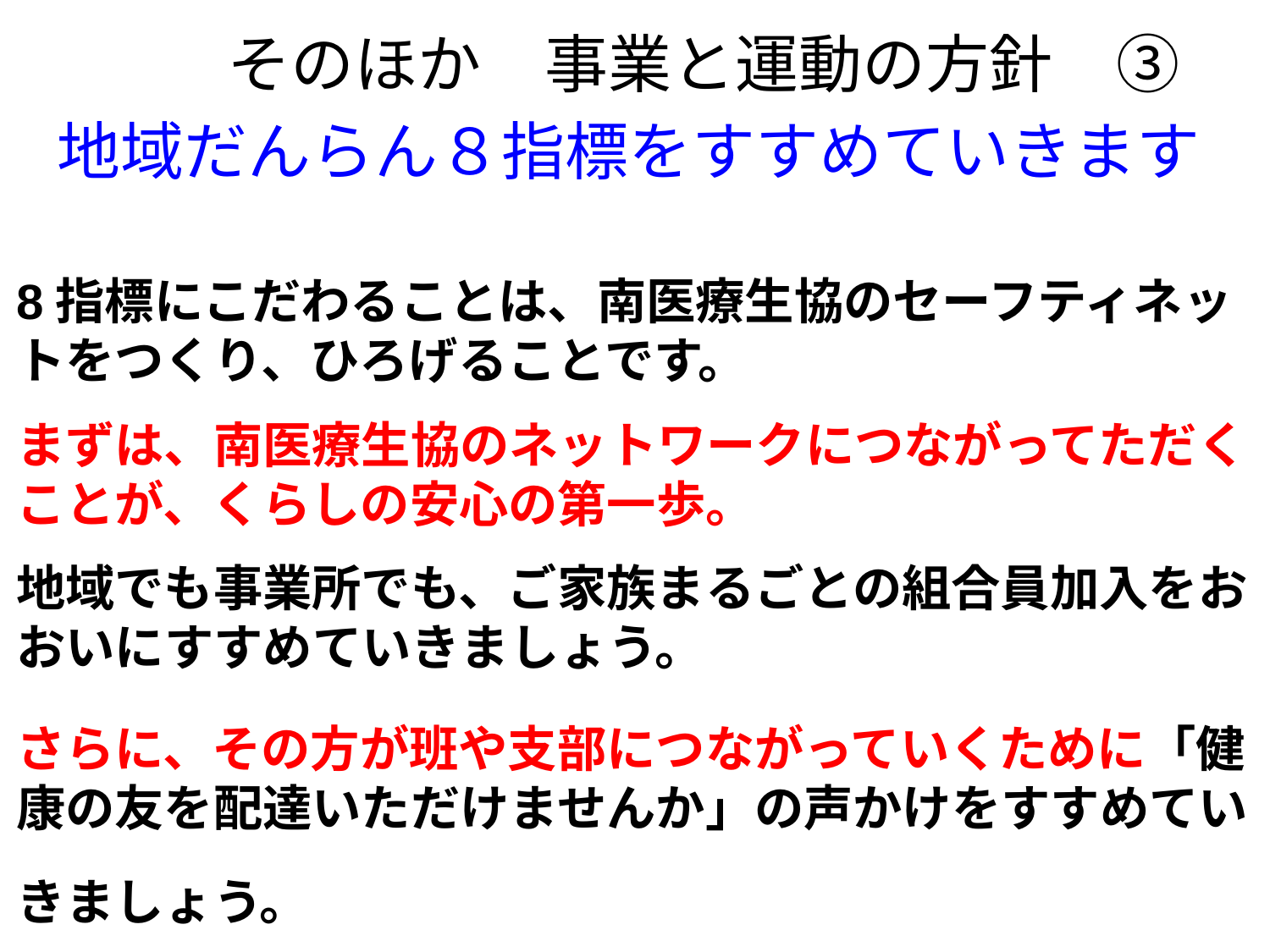

そのほか　事業と運動の方針　③
P13
地域だんらん８指標をすすめていきます
8指標にこだわることは、南医療生協のセーフティネットをつくり、ひろげることです。
まずは、南医療生協のネットワークにつながってただくことが、くらしの安心の第一歩。
地域でも事業所でも、ご家族まるごとの組合員加入をおおいにすすめていきましょう。
さらに、その方が班や支部につながっていくために「健康の友を配達いただけませんか」の声かけをすすめていきましょう。